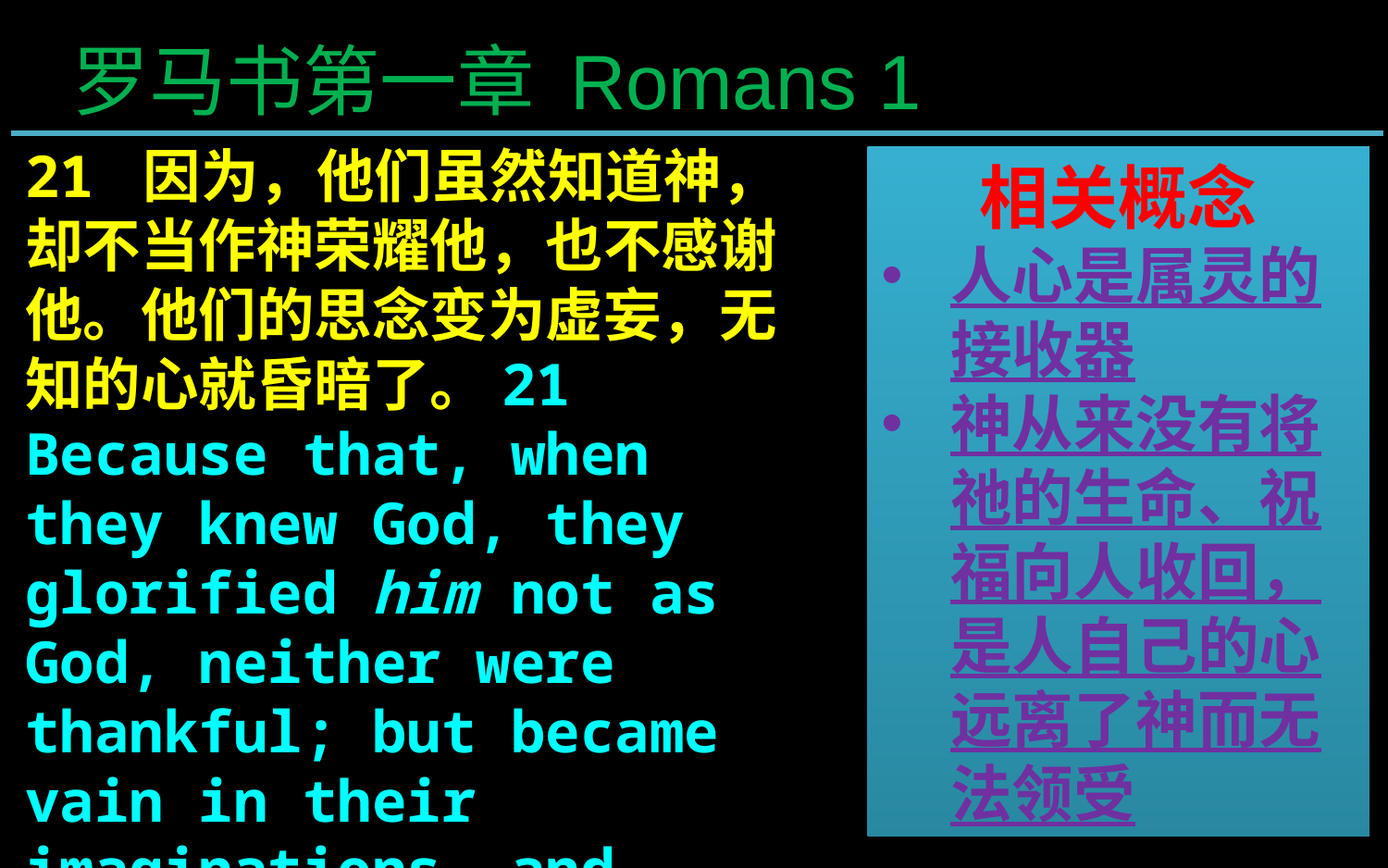

罗马书第一章 Romans 1
21 因为，他们虽然知道神，却不当作神荣耀他，也不感谢他。他们的思念变为虚妄，无知的心就昏暗了。21 Because that, when they knew God, they glorified him not as God, neither were thankful; but became vain in their imaginations, and their foolish heart was darkened.
相关概念
人心是属灵的接收器
神从来没有将祂的生命、祝福向人收回，是人自己的心远离了神而无法领受